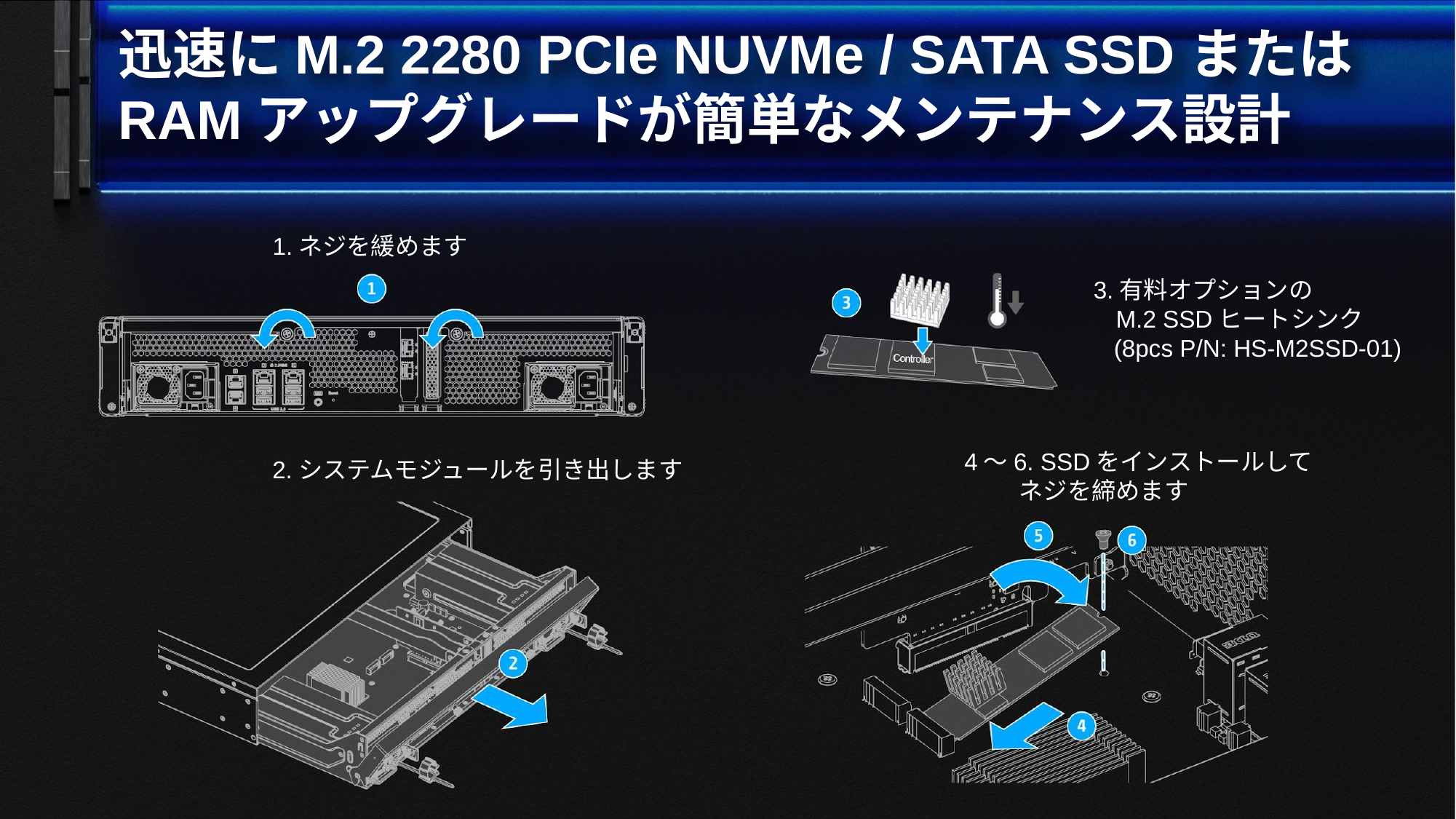

迅速にM.2 2280 PCIe NUVMe / SATA SSDまたはRAMアップグレードが簡単なメンテナンス設計
1.ネジを緩めます
3.有料オプションの
   M.2 SSDヒートシンク
   (8pcs P/N: HS-M2SSD-01)
4〜6. SSDをインストールして
         ネジを締めます
2.システムモジュールを引き出します